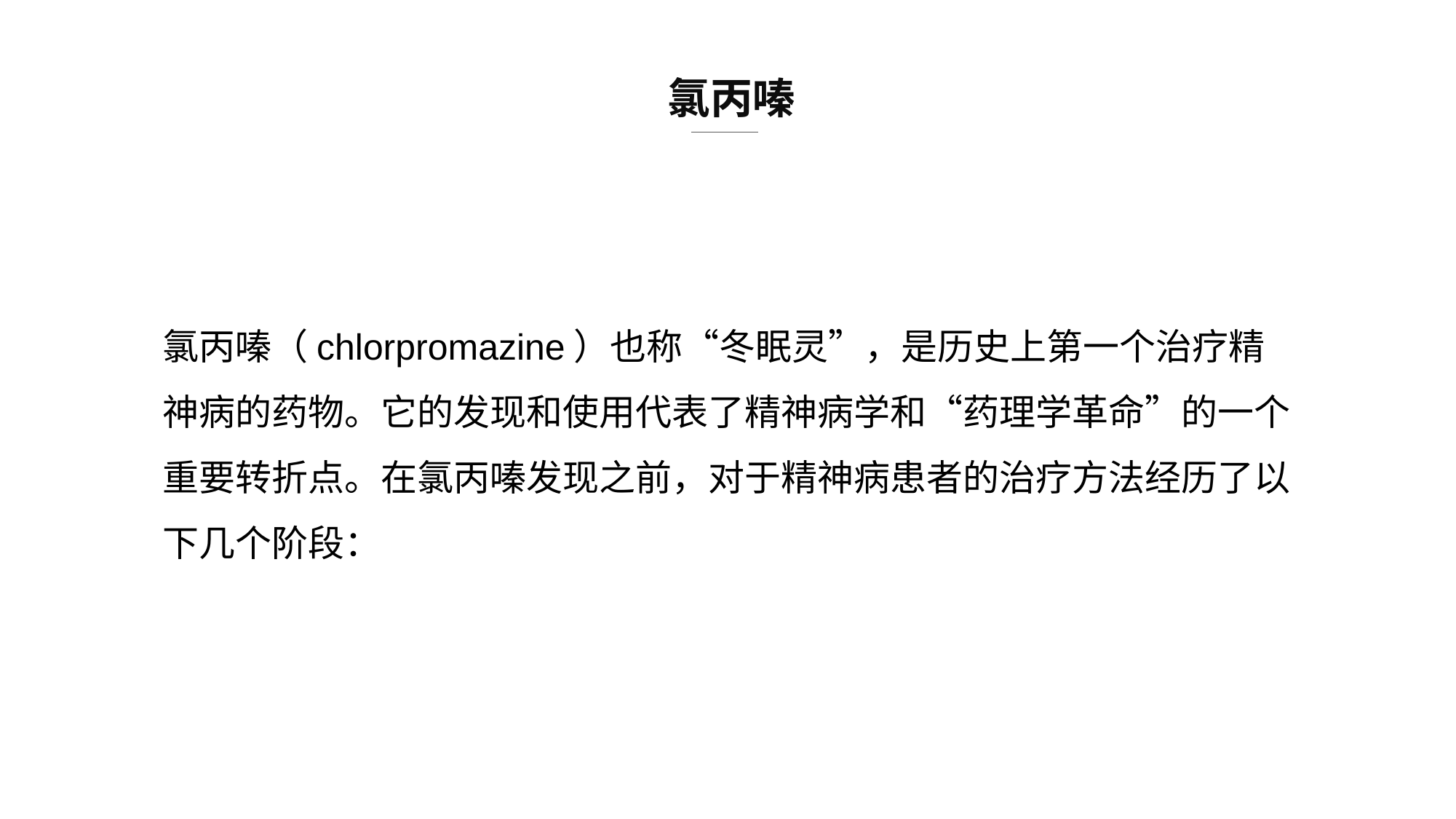

氯丙嗪
氯丙嗪（chlorpromazine）也称“冬眠灵”，是历史上第一个治疗精神病的药物。它的发现和使用代表了精神病学和“药理学革命”的一个重要转折点。在氯丙嗪发现之前，对于精神病患者的治疗方法经历了以下几个阶段：